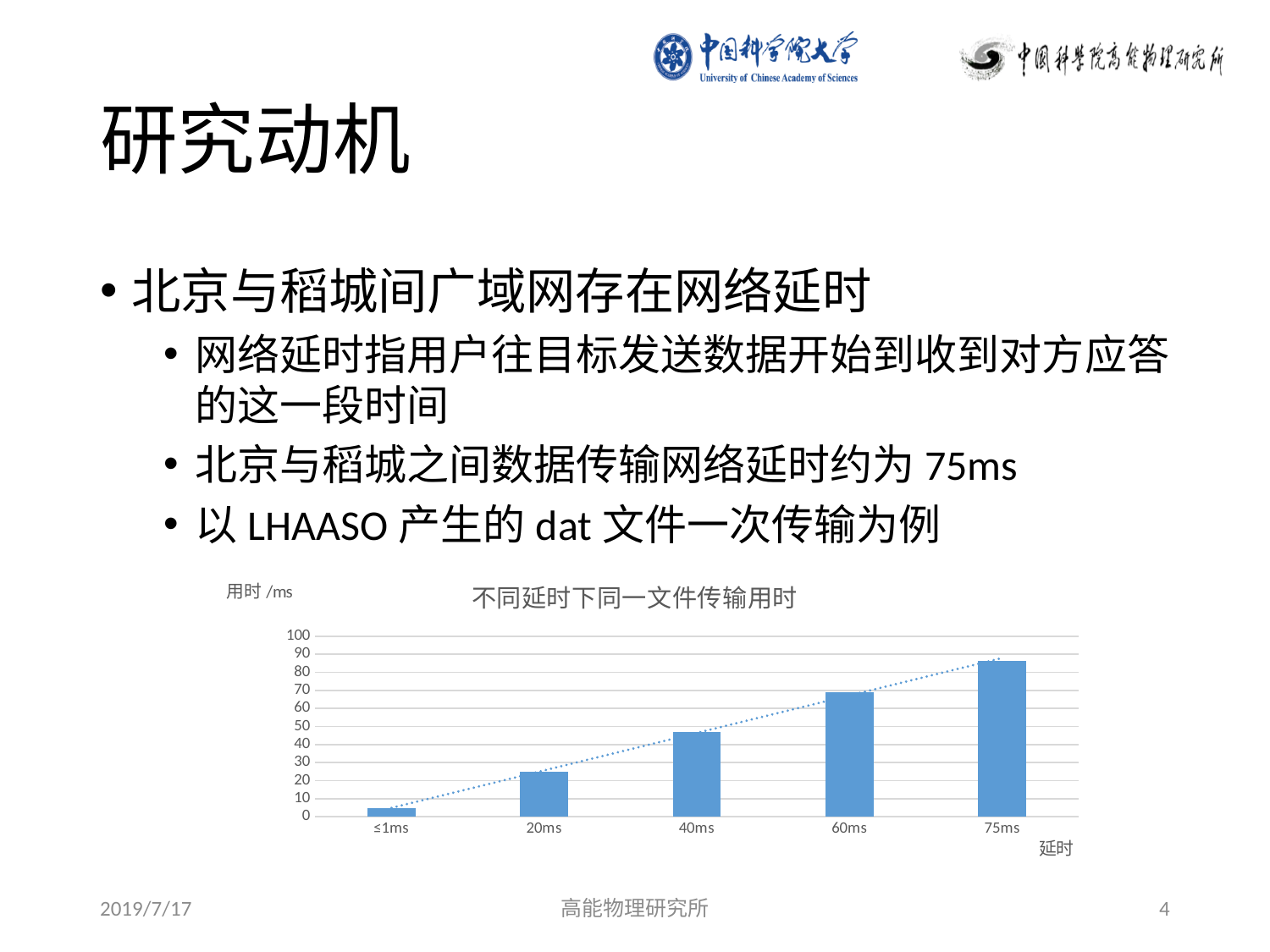

# 研究动机
北京与稻城间广域网存在网络延时
网络延时指用户往目标发送数据开始到收到对方应答的这一段时间
北京与稻城之间数据传输网络延时约为75ms
以LHAASO产生的dat文件一次传输为例

### Chart: 不同延时下同一文件传输用时

| Category |  |
|---|---|
| ≤1ms | 4.8 |
| 20ms | 24.84 |
| 40ms | 46.89 |
| 60ms | 69.05 |
| 75ms | 86.5 |
2019/7/17
高能物理研究所
4